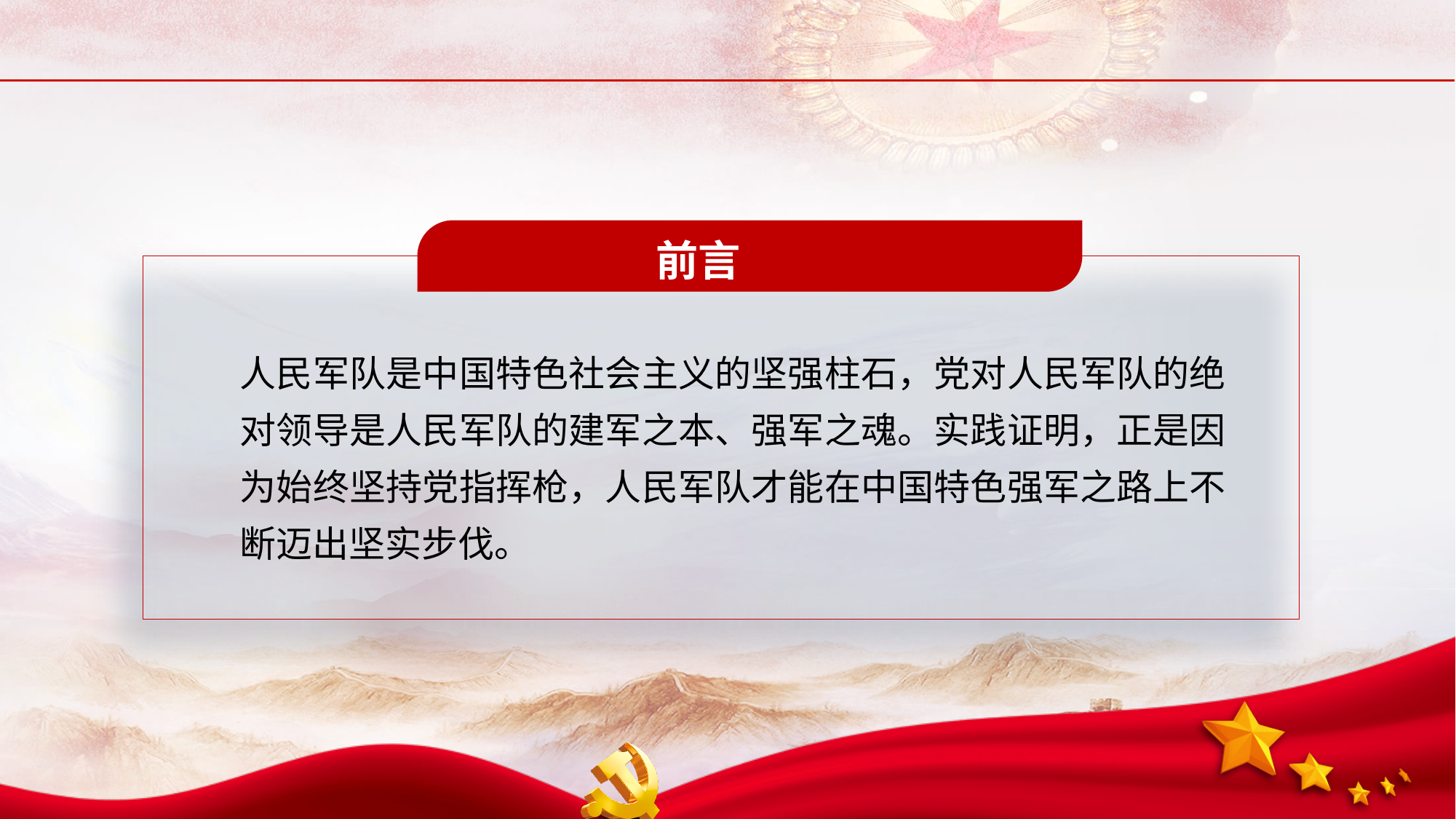

前言

人民军队是中国特色社会主义的坚强柱石，党对人民军队的绝对领导是人民军队的建军之本、强军之魂。实践证明，正是因为始终坚持党指挥枪，人民军队才能在中国特色强军之路上不断迈出坚实步伐。